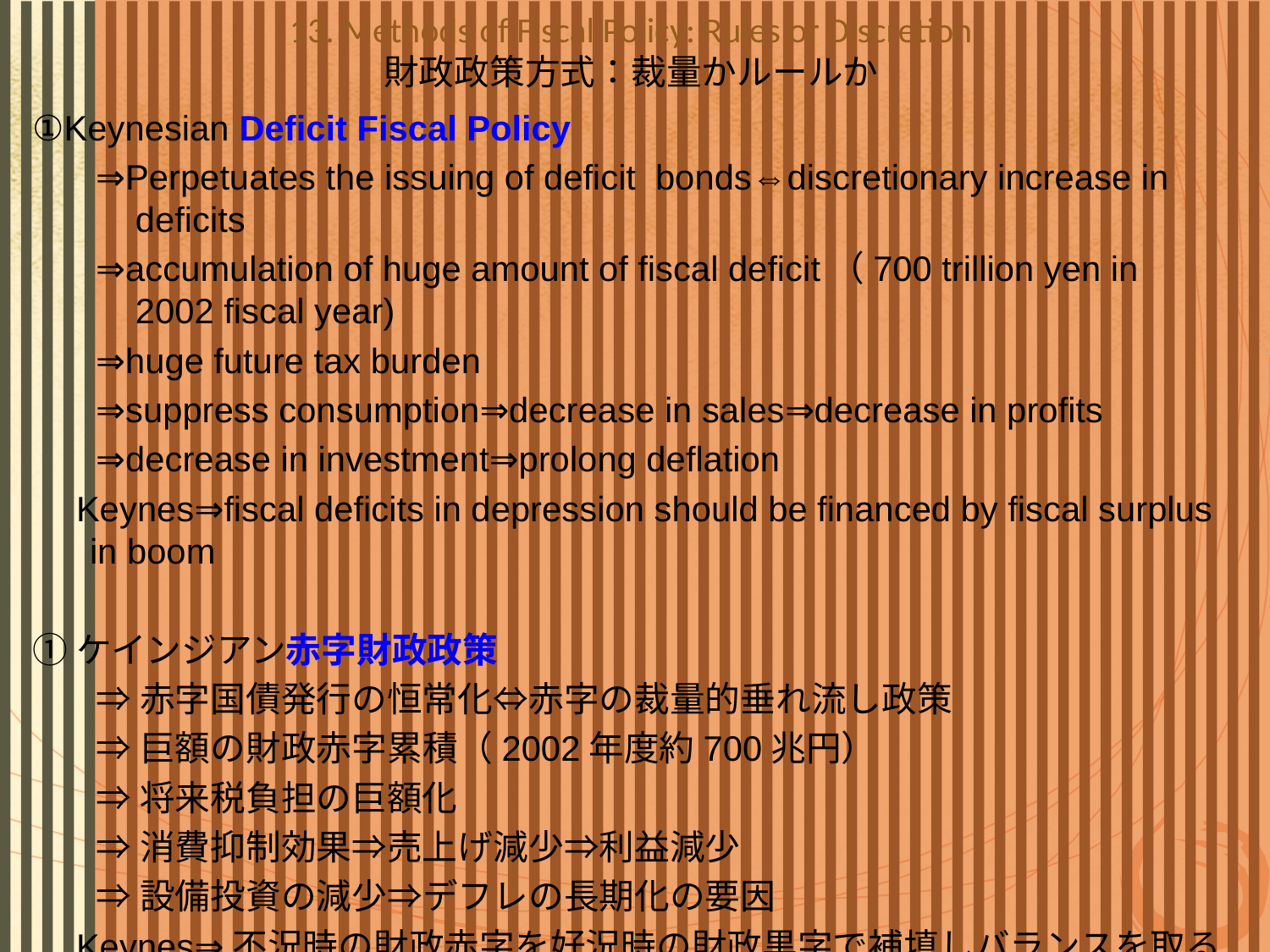

# 13. Methods of Fiscal Policy: Rules or Discretion 財政政策方式：裁量かルールか
①Keynesian Deficit Fiscal Policy
⇒Perpetuates the issuing of deficit  bonds⇔discretionary increase in deficits
⇒accumulation of huge amount of fiscal deficit（700 trillion yen in 2002 fiscal year)
⇒huge future tax burden
⇒suppress consumption⇒decrease in sales⇒decrease in profits
⇒decrease in investment⇒prolong deflation
　Keynes⇒fiscal deficits in depression should be financed by fiscal surplus  in boom

①ケインジアン赤字財政政策
⇒赤字国債発行の恒常化⇔赤字の裁量的垂れ流し政策
⇒巨額の財政赤字累積（2002年度約700兆円）
⇒将来税負担の巨額化
⇒消費抑制効果⇒売上げ減少⇒利益減少
⇒設備投資の減少⇒デフレの長期化の要因
　Keynes⇒不況時の財政赤字を好況時の財政黒字で補填しバランスを取る